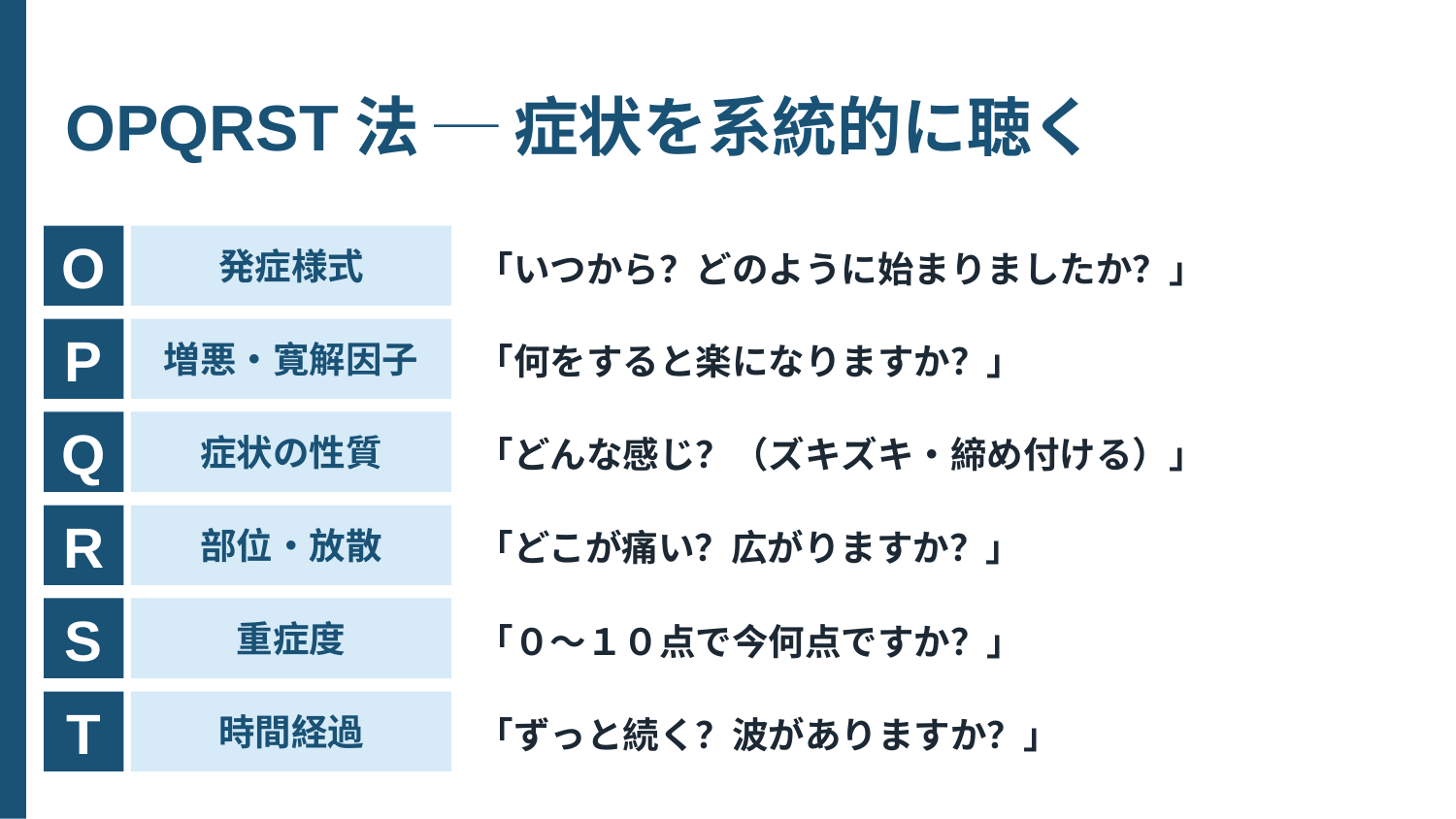

OPQRST法 ─ 症状を系統的に聴く

O

発症様式
「いつから？どのように始まりましたか？」

P

増悪・寛解因子
「何をすると楽になりますか？」

Q

症状の性質
「どんな感じ？（ズキズキ・締め付ける）」

R

部位・放散
「どこが痛い？広がりますか？」

S

重症度
「０〜１０点で今何点ですか？」

T

時間経過
「ずっと続く？波がありますか？」